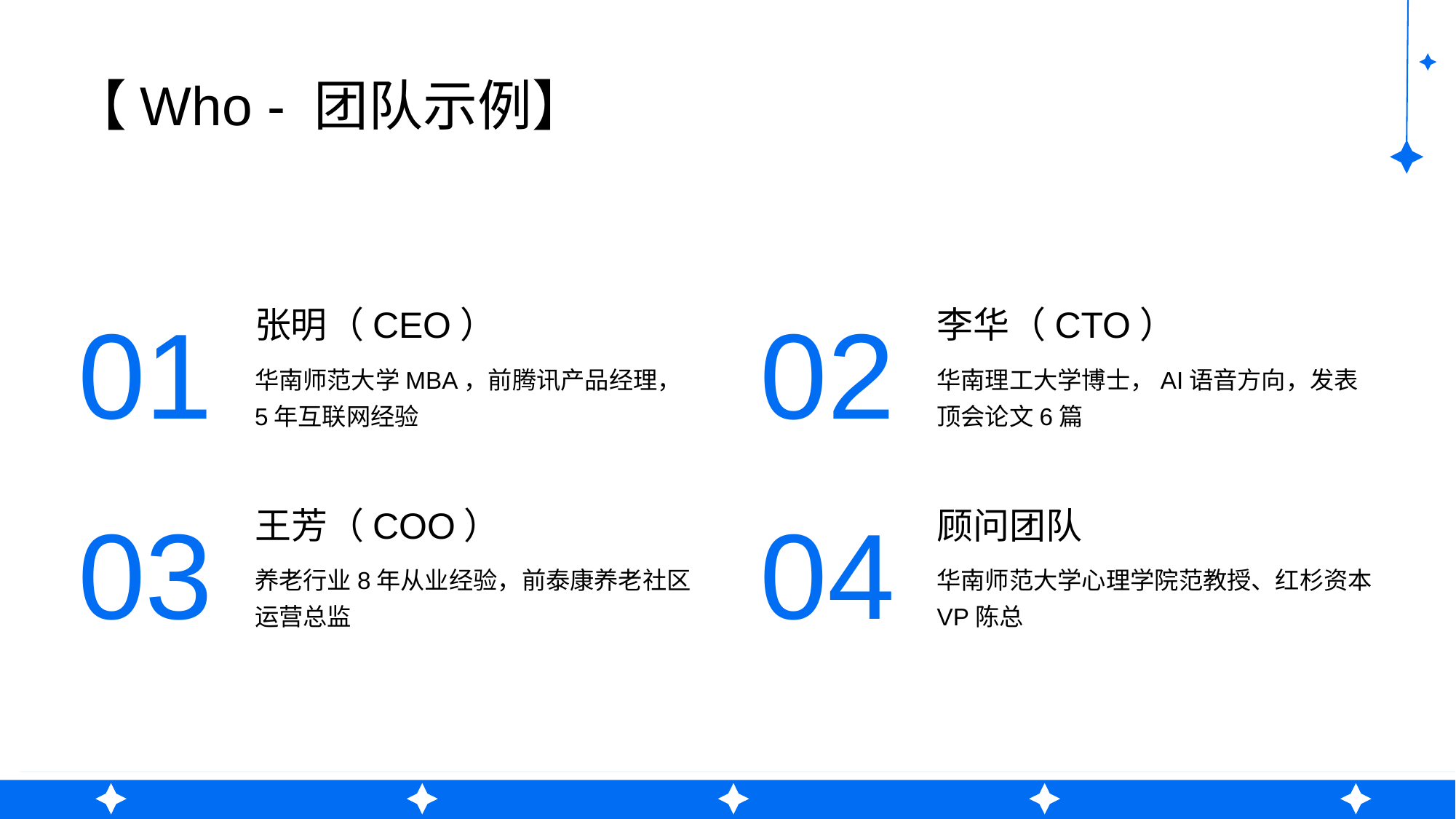

【Who - 团队示例】
张明（CEO）
李华（CTO）
01
02
华南师范大学MBA，前腾讯产品经理，5年互联网经验
华南理工大学博士，AI语音方向，发表顶会论文6篇
王芳（COO）
顾问团队
03
04
养老行业8年从业经验，前泰康养老社区运营总监
华南师范大学心理学院范教授、红杉资本VP陈总